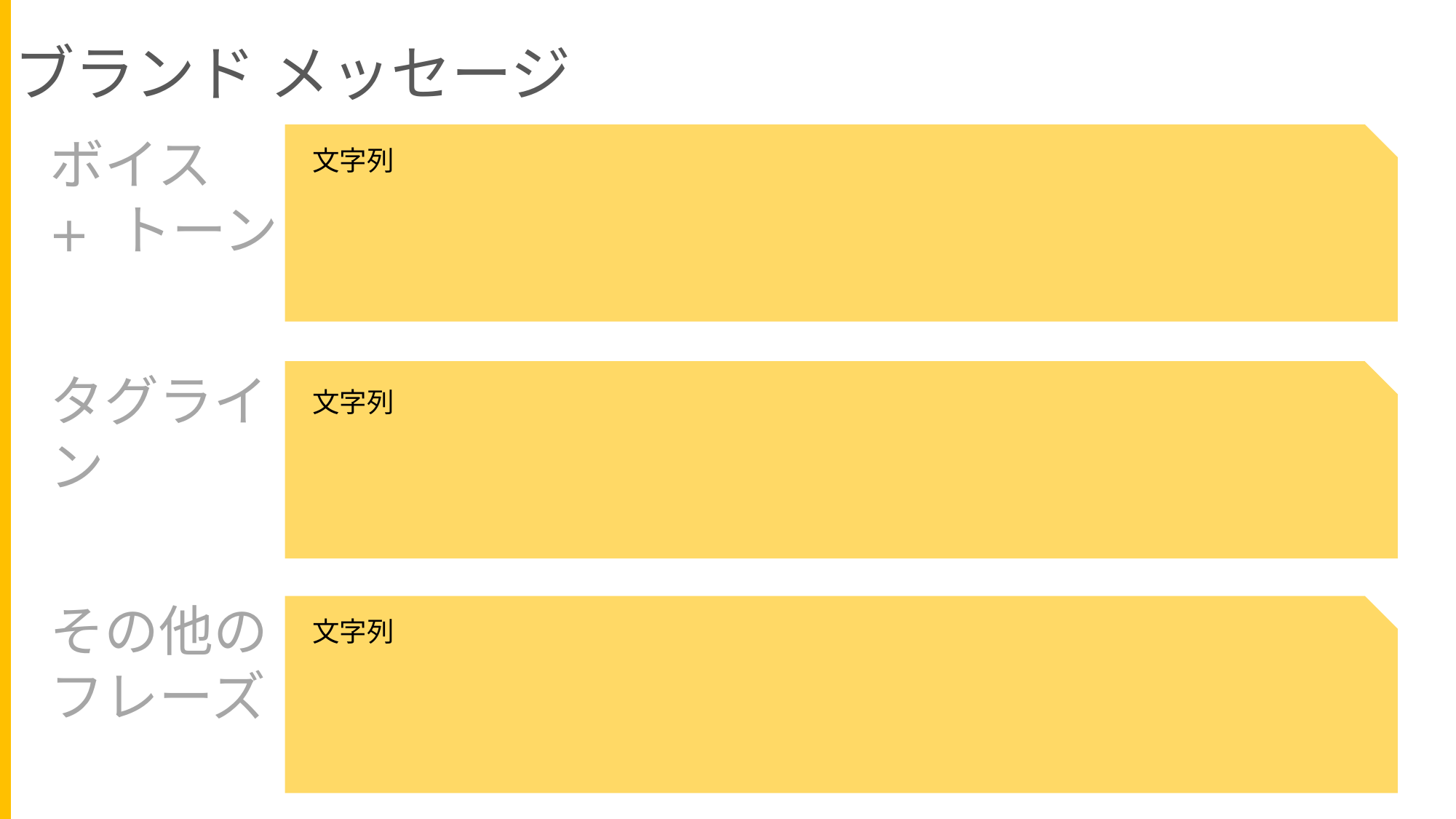

ブランド メッセージ
ボイス
+ トーン

文字列
タグライン

文字列
その他のフレーズ

文字列